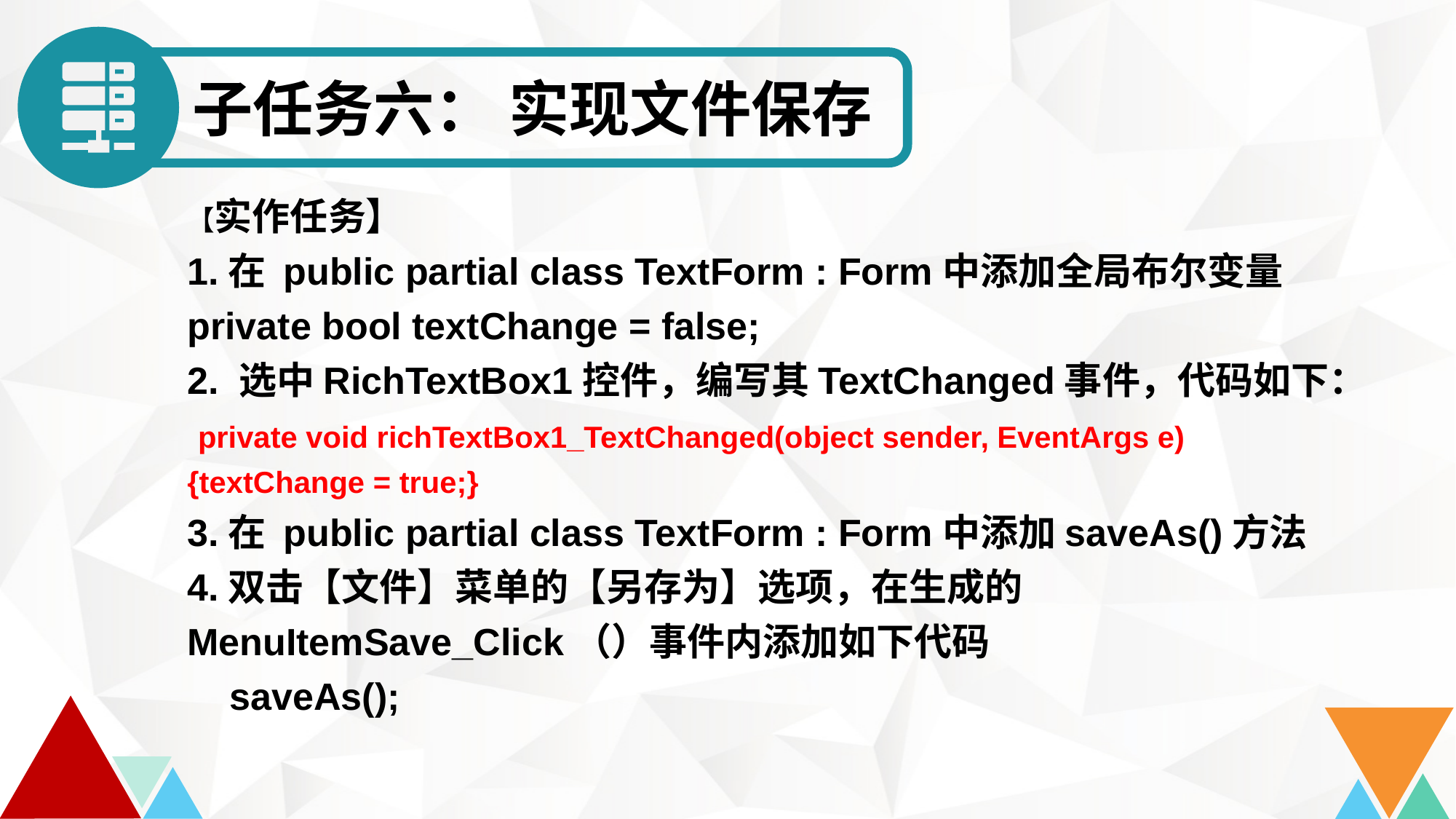

子任务六： 实现文件保存
【实作任务】
1.在 public partial class TextForm : Form中添加全局布尔变量
private bool textChange = false;
2. 选中RichTextBox1控件，编写其TextChanged事件，代码如下：
 private void richTextBox1_TextChanged(object sender, EventArgs e)
{textChange = true;}
3.在 public partial class TextForm : Form中添加saveAs()方法
4.双击【文件】菜单的【另存为】选项，在生成的MenuItemSave_Click（）事件内添加如下代码
    saveAs();